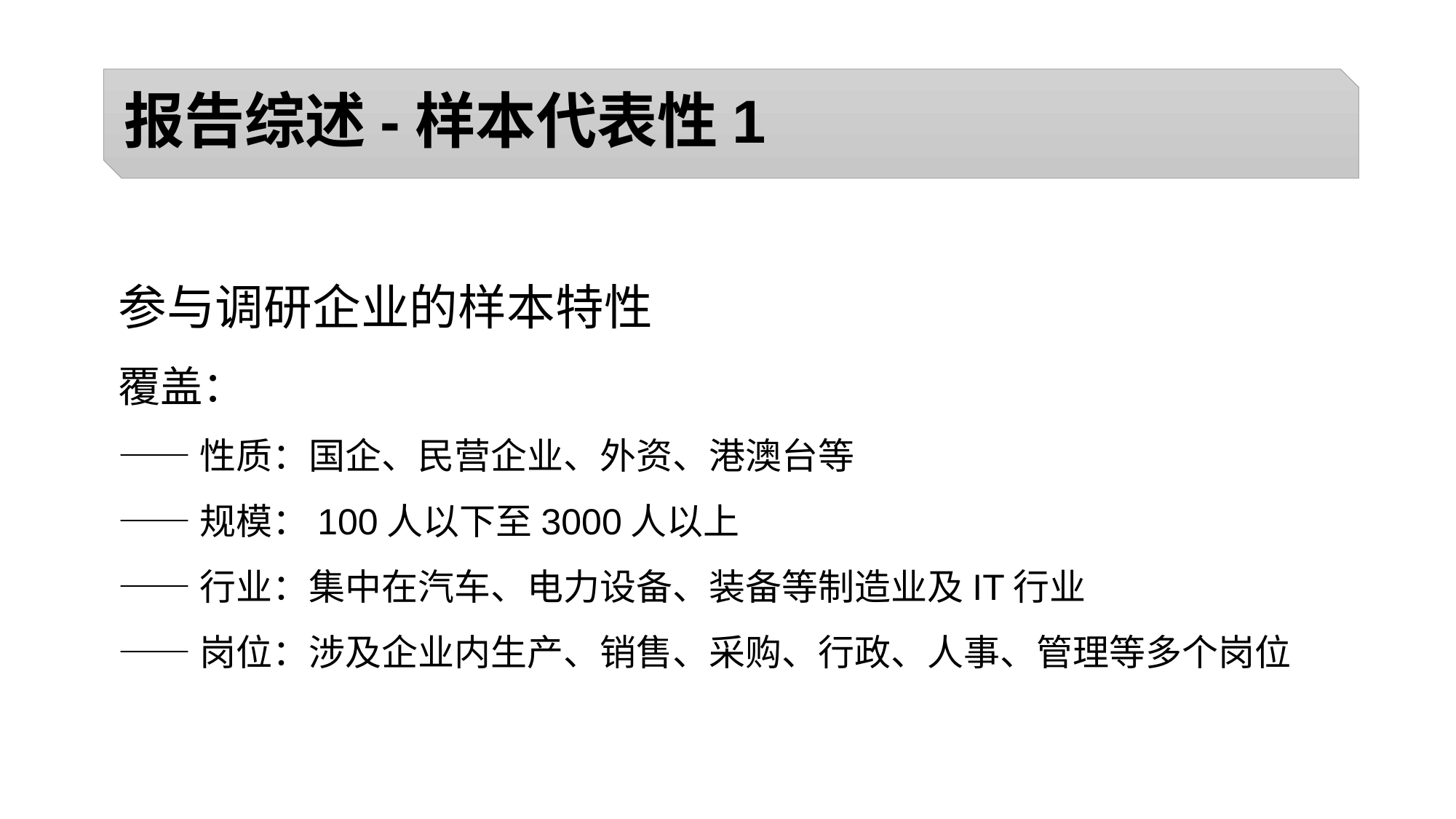

#
报告综述-样本代表性1
参与调研企业的样本特性
覆盖：
——性质：国企、民营企业、外资、港澳台等
——规模：100人以下至3000人以上
——行业：集中在汽车、电力设备、装备等制造业及IT行业
——岗位：涉及企业内生产、销售、采购、行政、人事、管理等多个岗位